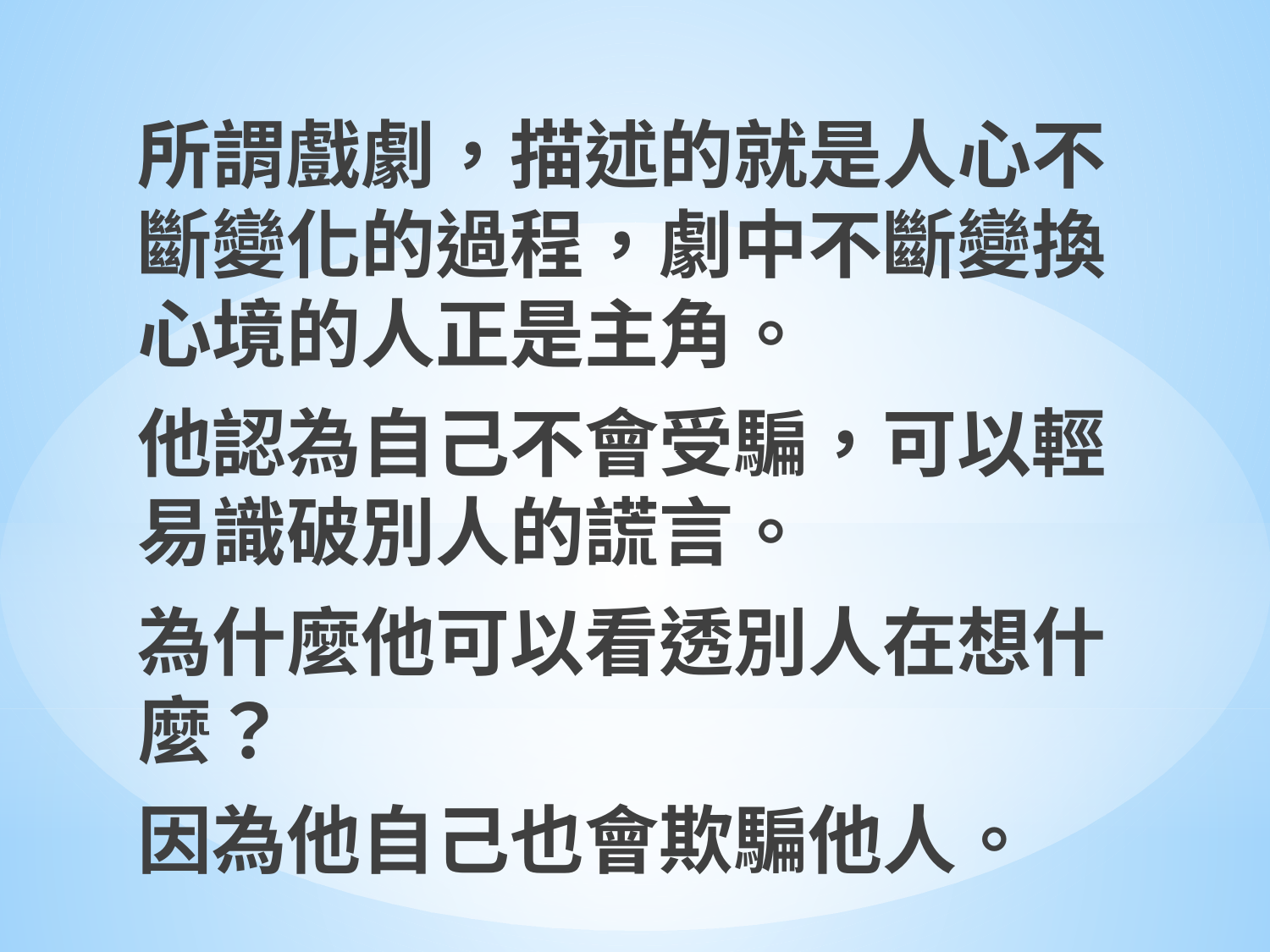

所謂戲劇，描述的就是人心不斷變化的過程，劇中不斷變換心境的人正是主角。
他認為自己不會受騙，可以輕易識破別人的謊言。
為什麼他可以看透別人在想什麼？
因為他自己也會欺騙他人。

#